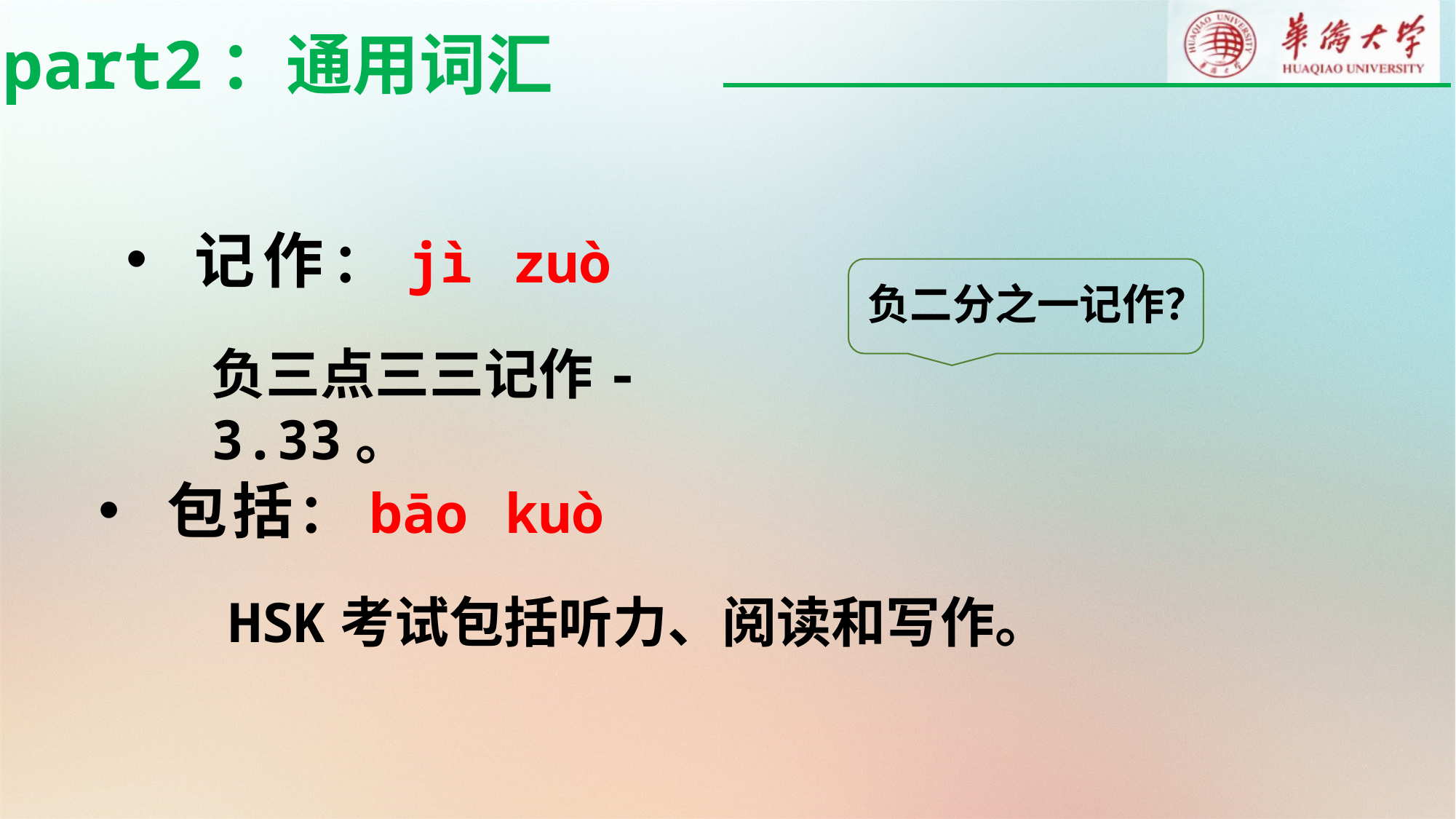

part2：通用词汇
记作：jì zuò

负二分之一记作？
负三点三三记作-3.33。
包括：bāo kuò
HSK考试包括听力、阅读和写作。